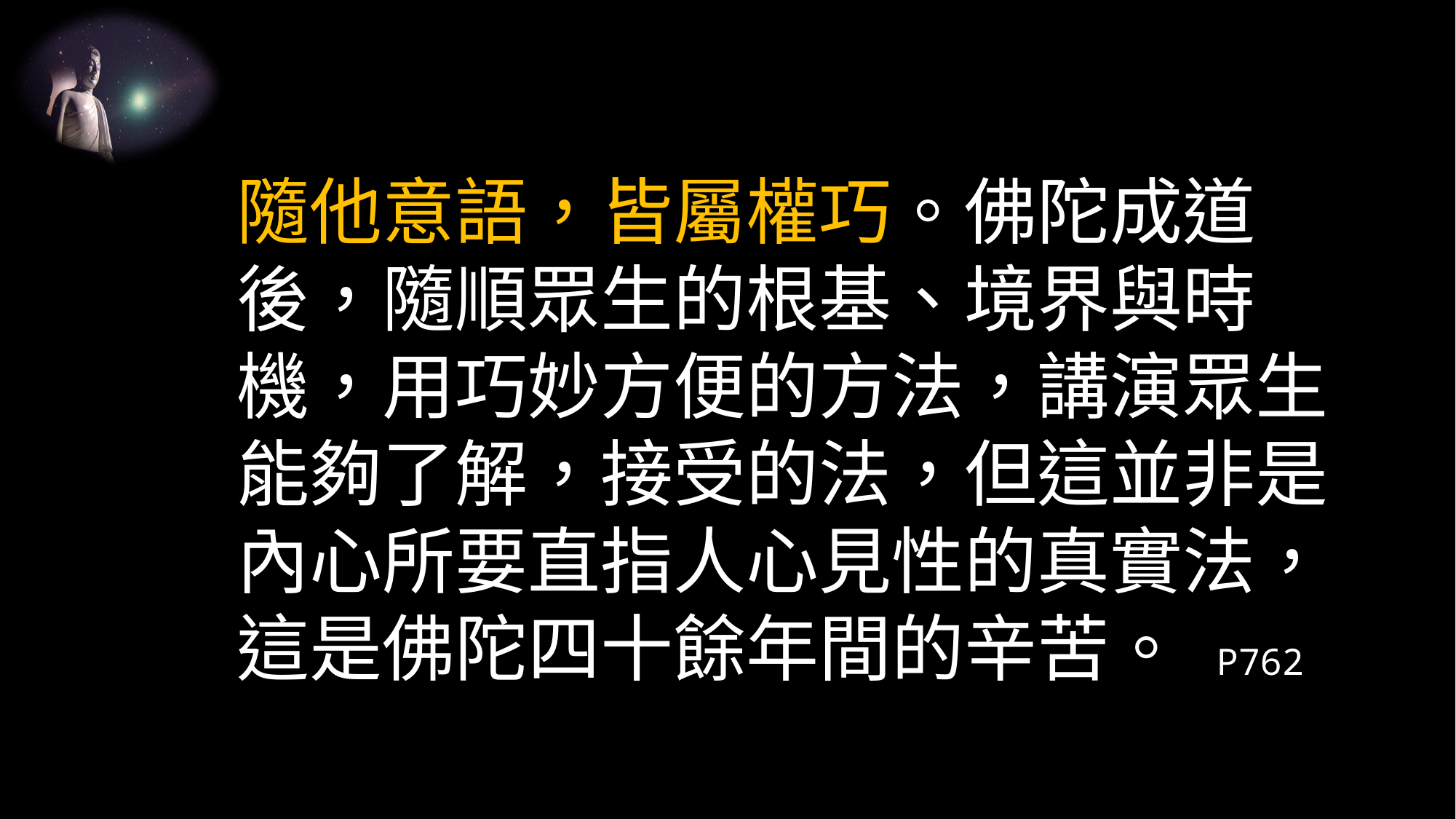

隨他意語，皆屬權巧。佛陀成道後，隨順眾生的根基、境界與時機，用巧妙方便的方法，講演眾生能夠了解，接受的法，但這並非是內心所要直指人心見性的真實法，這是佛陀四十餘年間的辛苦。 P762